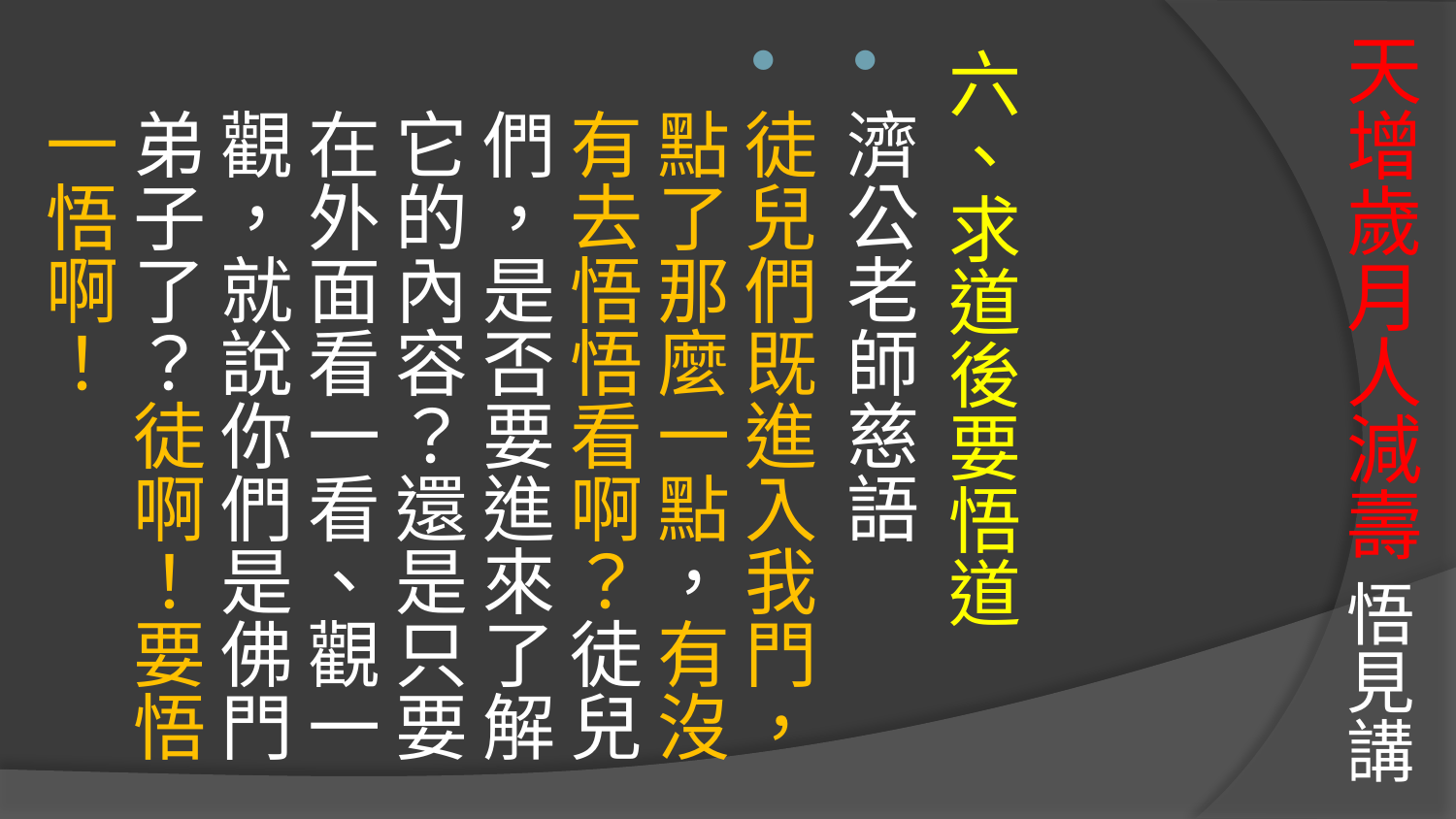

# 天增歲月人減壽 悟見講
六、求道後要悟道
濟公老師慈語
徒兒們既進入我門，點了那麼一點，有沒有去悟悟看啊？徒兒們，是否要進來了解它的內容？還是只要在外面看一看、觀一觀，就說你們是佛門弟子了？徒啊！要悟一悟啊！